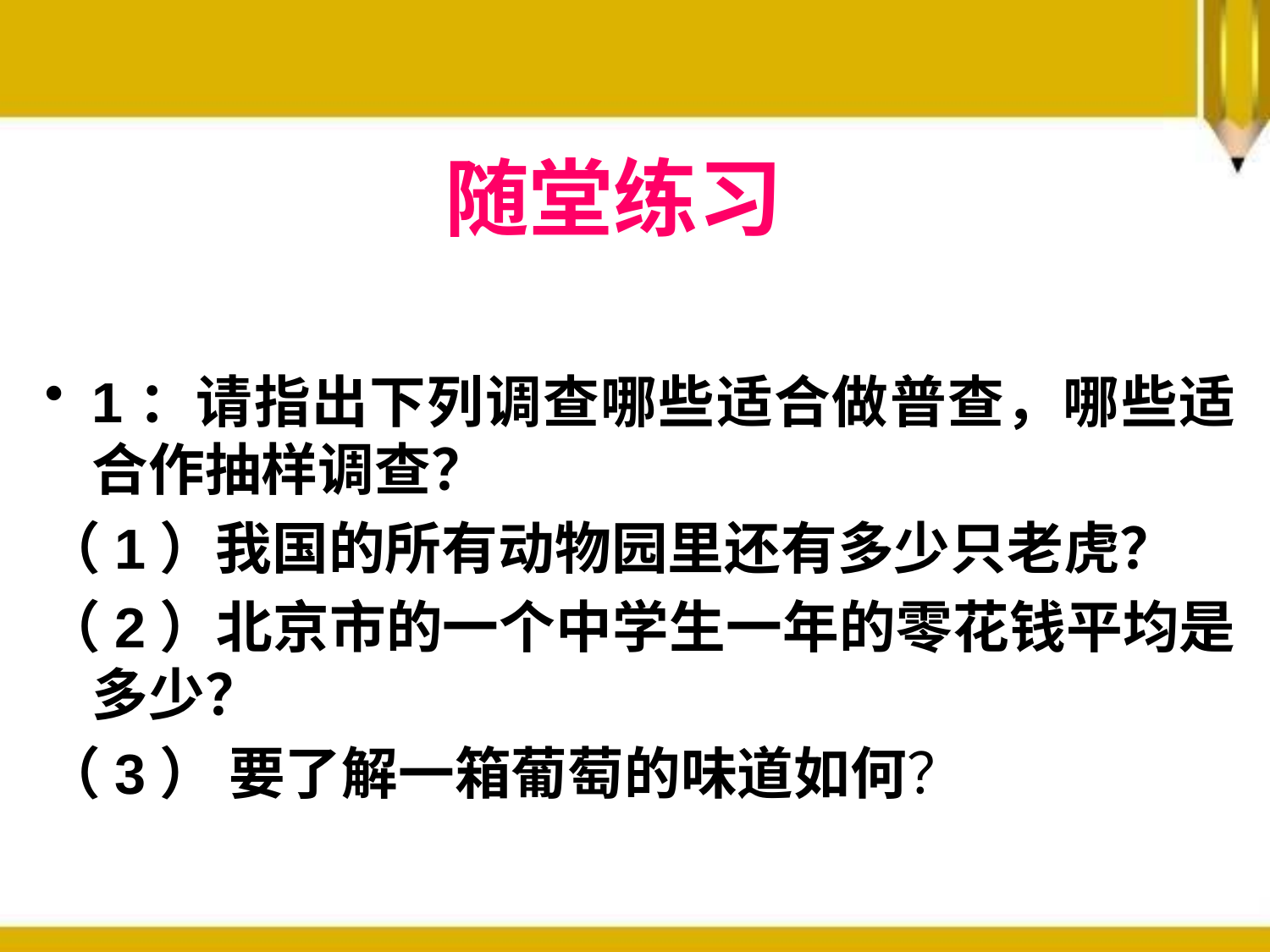

# 随堂练习
1：请指出下列调查哪些适合做普查，哪些适合作抽样调查？
（1）我国的所有动物园里还有多少只老虎？
（2）北京市的一个中学生一年的零花钱平均是多少？
（3） 要了解一箱葡萄的味道如何？